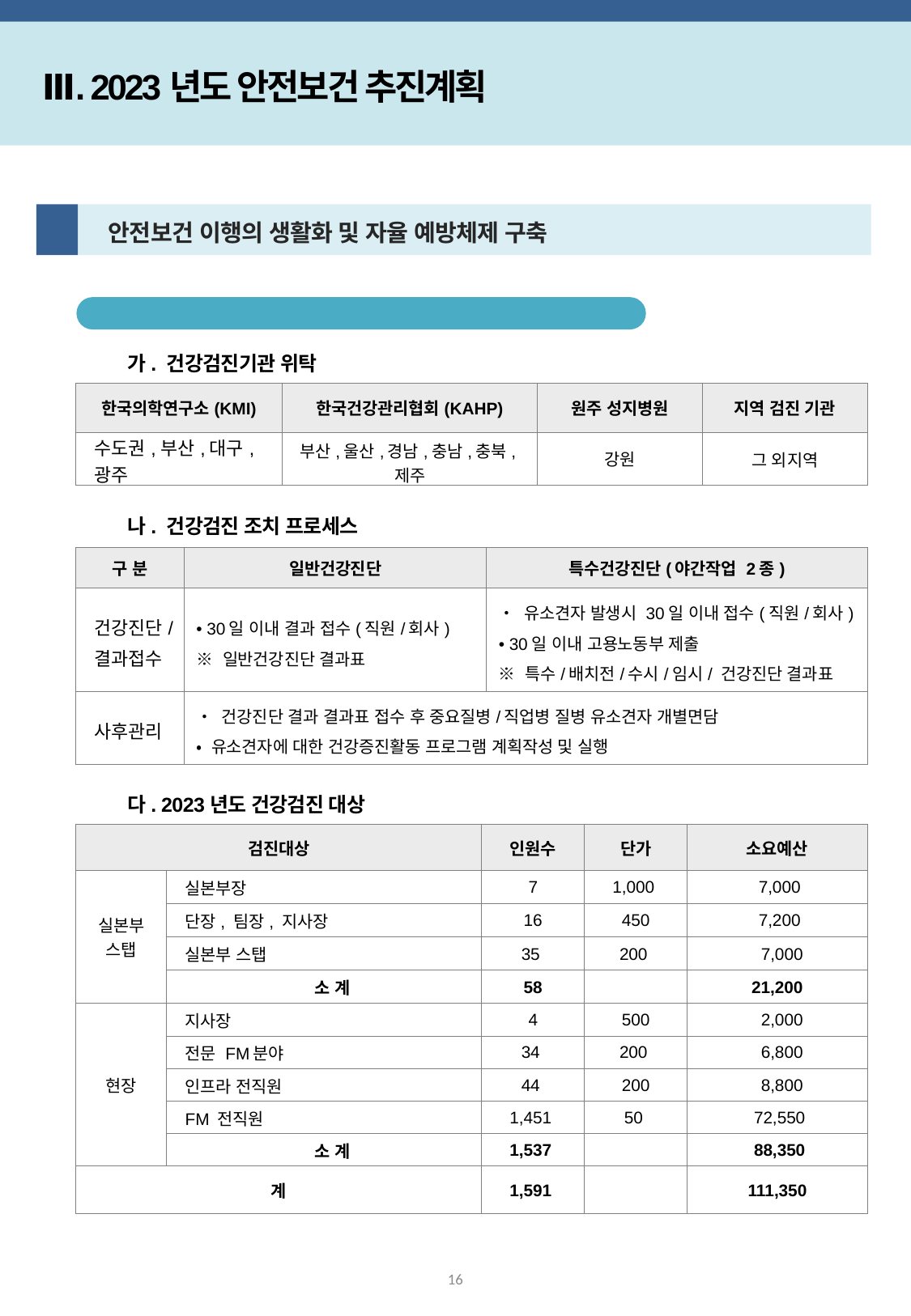

Ⅲ. 2023년도 안전보건 추진계획
3
  안전보건 이행의 생활화 및 자율 예방체제 구축

직원 건강 증진을 위한 건강검진 실시
가. 건강검진기관 위탁

나. 건강검진 조치 프로세스

다. 2023년도 건강검진 대상
| 한국의학연구소(KMI) | 한국건강관리협회(KAHP) | 원주 성지병원 | 지역 검진 기관 |
| --- | --- | --- | --- |
| 수도권,부산,대구,광주 | 부산,울산,경남,충남,충북,제주 | 강원 | 그 외지역 |
| 구 분 | 일반건강진단 | 특수건강진단(야간작업 2종) |
| --- | --- | --- |
| 건강진단/ 결과접수 | • 30일 이내 결과 접수(직원/회사) ※ 일반건강진단 결과표 | • 유소견자 발생시 30일 이내 접수(직원/회사) • 30일 이내 고용노동부 제출 ※ 특수/배치전/수시/임시/ 건강진단 결과표 |
| 사후관리 | • 건강진단 결과 결과표 접수 후 중요질병/직업병 질병 유소견자 개별면담 • 유소견자에 대한 건강증진활동 프로그램 계획작성 및 실행 |  |
| 검진대상 | 교육과정 | 인원수 | 단가 | 소요예산 |
| --- | --- | --- | --- | --- |
| 실본부 스탭 | 실본부장 | 7 | 1,000 | 7,000 |
|  | 단장, 팀장, 지사장 | 16 | 450 | 7,200 |
|  | 실본부 스탭 | 35 | 200 | 7,000 |
|  | 소 계 | 58 |  | 21,200 |
| 현장 | 지사장 | 4 | 500 | 2,000 |
|  | 전문 FM분야 | 34 | 200 | 6,800 |
|  | 인프라 전직원 | 44 | 200 | 8,800 |
|  | FM 전직원 | 1,451 | 50 | 72,550 |
|  | 소 계 | 1,537 |  | 88,350 |
| 계 | 계 | 1,591 |  | 111,350 |
16